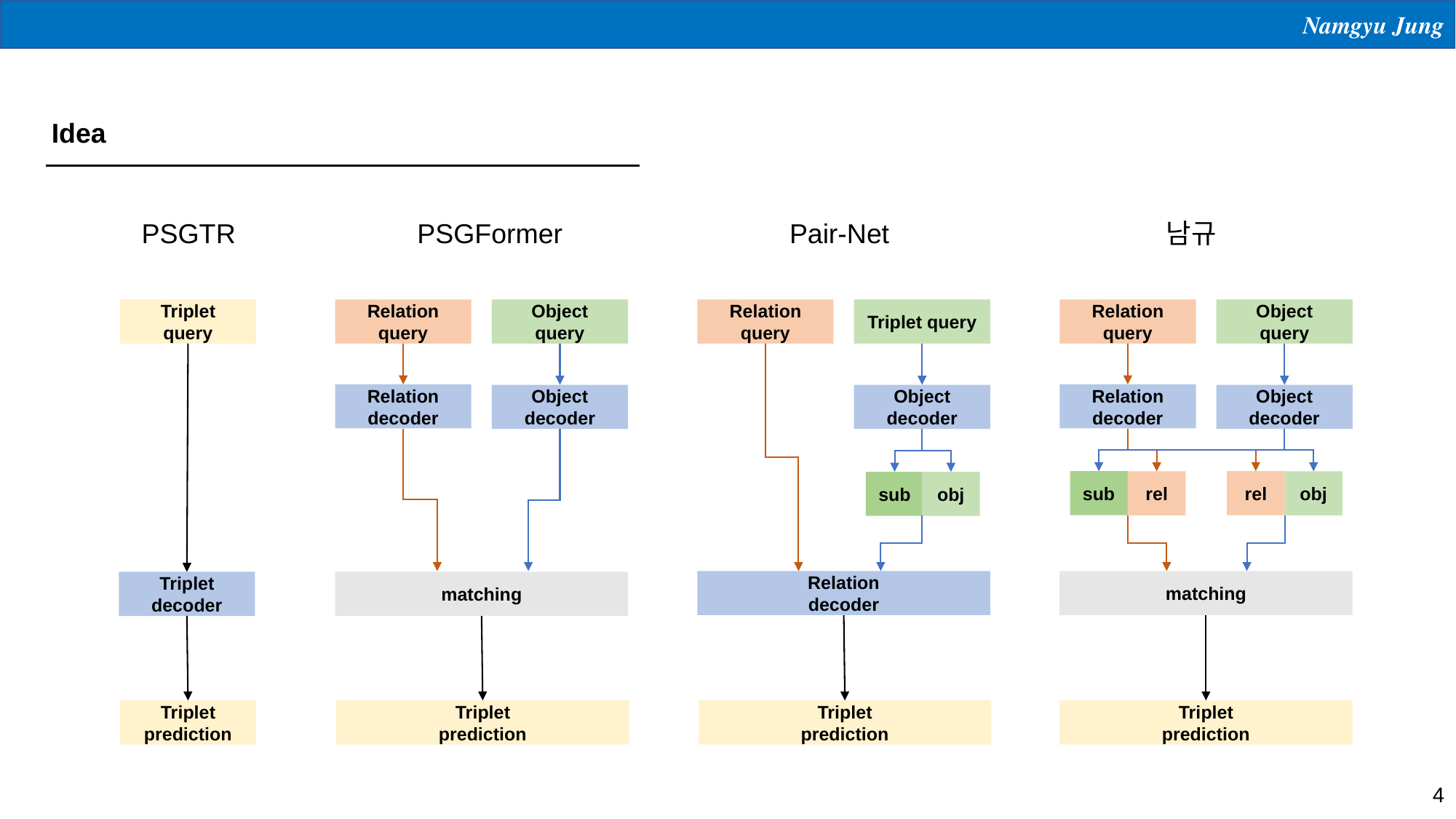

# Idea
PSGTR
PSGFormer
Pair-Net
남규
Triplet
query
Relation query
Object
query
Relation query
Triplet query
Relation query
Object
query
Relation
decoder
Relation
decoder
Object
decoder
Object decoder
Object
decoder
sub
rel
rel
obj
sub
obj

Relation
decoder
matching
Triplet decoder
matching
Triplet
prediction
Triplet
prediction
Triplet
prediction
Triplet
prediction
4